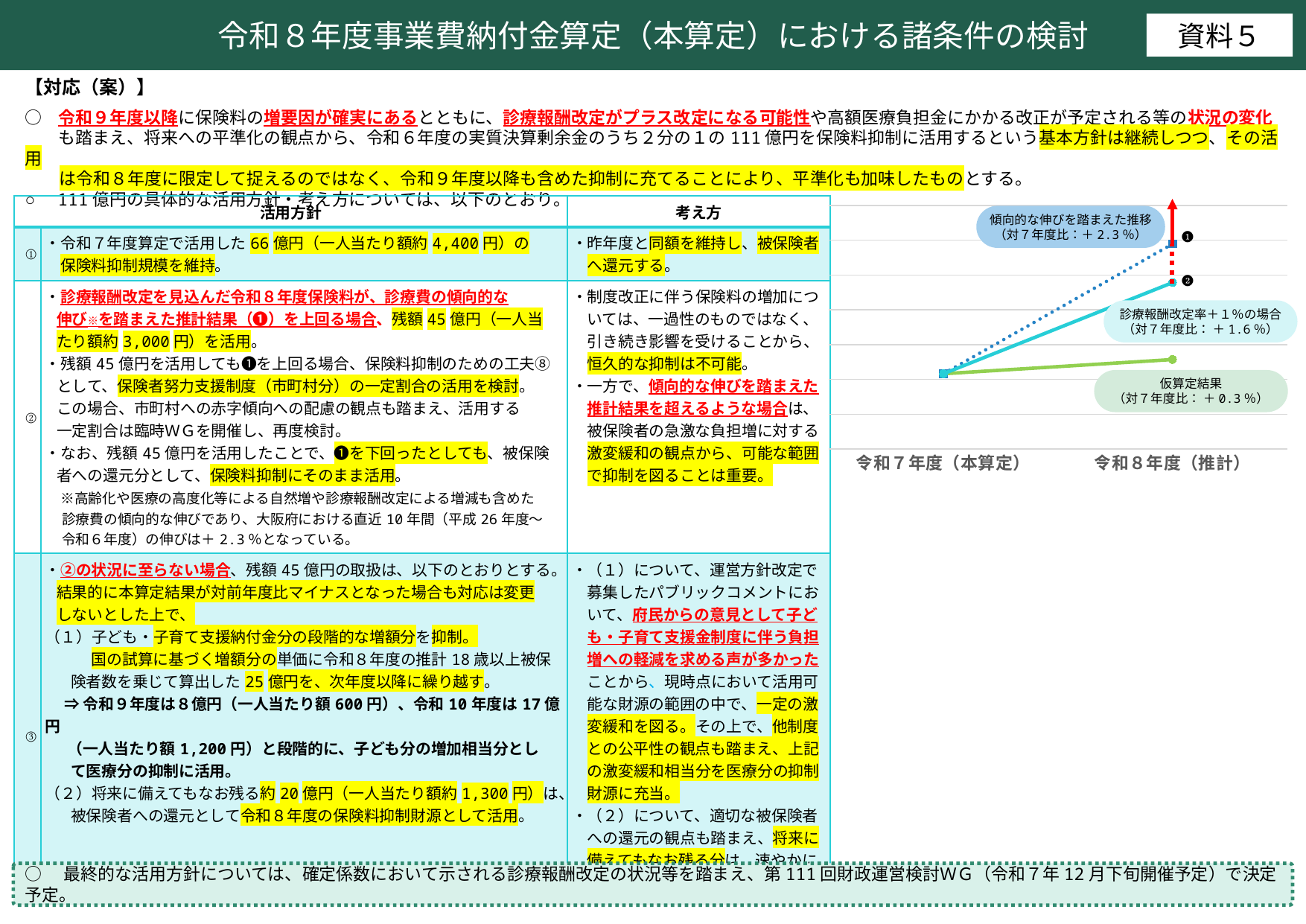

令和８年度事業費納付金算定（本算定）における諸条件の検討
資料５
【対応（案）】
○	令和９年度以降に保険料の増要因が確実にあるとともに、診療報酬改定がプラス改定になる可能性や高額医療負担金にかかる改正が予定される等の状況の変化	も踏まえ、将来への平準化の観点から、令和６年度の実質決算剰余金のうち２分の１の111億円を保険料抑制に活用するという基本方針は継続しつつ、その活用
　　は令和８年度に限定して捉えるのではなく、令和９年度以降も含めた抑制に充てることにより、平準化も加味したものとする。
○	111億円の具体的な活用方針・考え方については、以下のとおり。
| 活用方針 |  | 考え方 |
| --- | --- | --- |
| ① | ・令和７年度算定で活用した66億円（一人当たり額約4,400円）の 　保険料抑制規模を維持。 | ・昨年度と同額を維持し、被保険者 　へ還元する。 |
| ② | ・診療報酬改定を見込んだ令和８年度保険料が、診療費の傾向的な 伸び※を踏まえた推計結果（❶）を上回る場合、残額45億円（一人当 たり額約3,000円）を活用。 ・残額45億円を活用しても❶を上回る場合、保険料抑制のための工夫⑧ として、保険者努力支援制度（市町村分）の一定割合の活用を検討。 この場合、市町村への赤字傾向への配慮の観点も踏まえ、活用する 一定割合は臨時ＷＧを開催し、再度検討。 ・なお、残額45億円を活用したことで、❶を下回ったとしても、被保険 者への還元分として、保険料抑制にそのまま活用。 　※高齢化や医療の高度化等による自然増や診療報酬改定による増減も含めた 診療費の傾向的な伸びであり、大阪府における直近10年間（平成26年度～ 令和６年度）の伸びは＋2.3％となっている。 | ・制度改正に伴う保険料の増加につ 　いては、一過性のものではなく、 　引き続き影響を受けることから、 　恒久的な抑制は不可能。 ・一方で、傾向的な伸びを踏まえた 　推計結果を超えるような場合は、 　被保険者の急激な負担増に対する 　激変緩和の観点から、可能な範囲 　で抑制を図ることは重要。 |
| ③ | ・②の状況に至らない場合、残額45億円の取扱は、以下のとおりとする。 結果的に本算定結果が対前年度比マイナスとなった場合も対応は変更 しないとした上で、 （１）子ども・子育て支援納付金分の段階的な増額分を抑制。 　　　国の試算に基づく増額分の単価に令和８年度の推計18歳以上被保 険者数を乗じて算出した25億円を、次年度以降に繰り越す。 　 ⇒ 令和９年度は８億円（一人当たり額600円）、令和10年度は17億円 （一人当たり額1,200円）と段階的に、子ども分の増加相当分とし て医療分の抑制に活用。 （２）将来に備えてもなお残る約20億円（一人当たり額約1,300円）は、 被保険者への還元として令和８年度の保険料抑制財源として活用。 | ・（１）について、運営方針改定で 　募集したパブリックコメントにお 　いて、府民からの意見として子ど 　も・子育て支援金制度に伴う負担 　増への軽減を求める声が多かった 　ことから、現時点において活用可 　能な財源の範囲の中で、一定の激 　変緩和を図る。その上で、他制度 　との公平性の観点も踏まえ、上記 　の激変緩和相当分を医療分の抑制 　財源に充当。 ・（２）について、適切な被保険者 　への還元の観点も踏まえ、将来に 　備えてもなお残る分は、速やかに 　還元する。 |

### Chart

| Category | A | B | C |
|---|---|---|---|
| 令和７年度（本算定） | 162164.0 | 162164.0 | 162164.0 |
| 令和８年度（推計） | 162572.0 | 165893.772 | 164784.0 |
傾向的な伸びを踏まえた推移
（対７年度比：＋2.3％）
❶
❷
診療報酬改定率＋１％の場合
（対７年度比： ＋1.6％）
仮算定結果
（対７年度比： ＋0.3％）
○　最終的な活用方針については、確定係数において示される診療報酬改定の状況等を踏まえ、第111回財政運営検討ＷＧ（令和７年12月下旬開催予定）で決定予定。